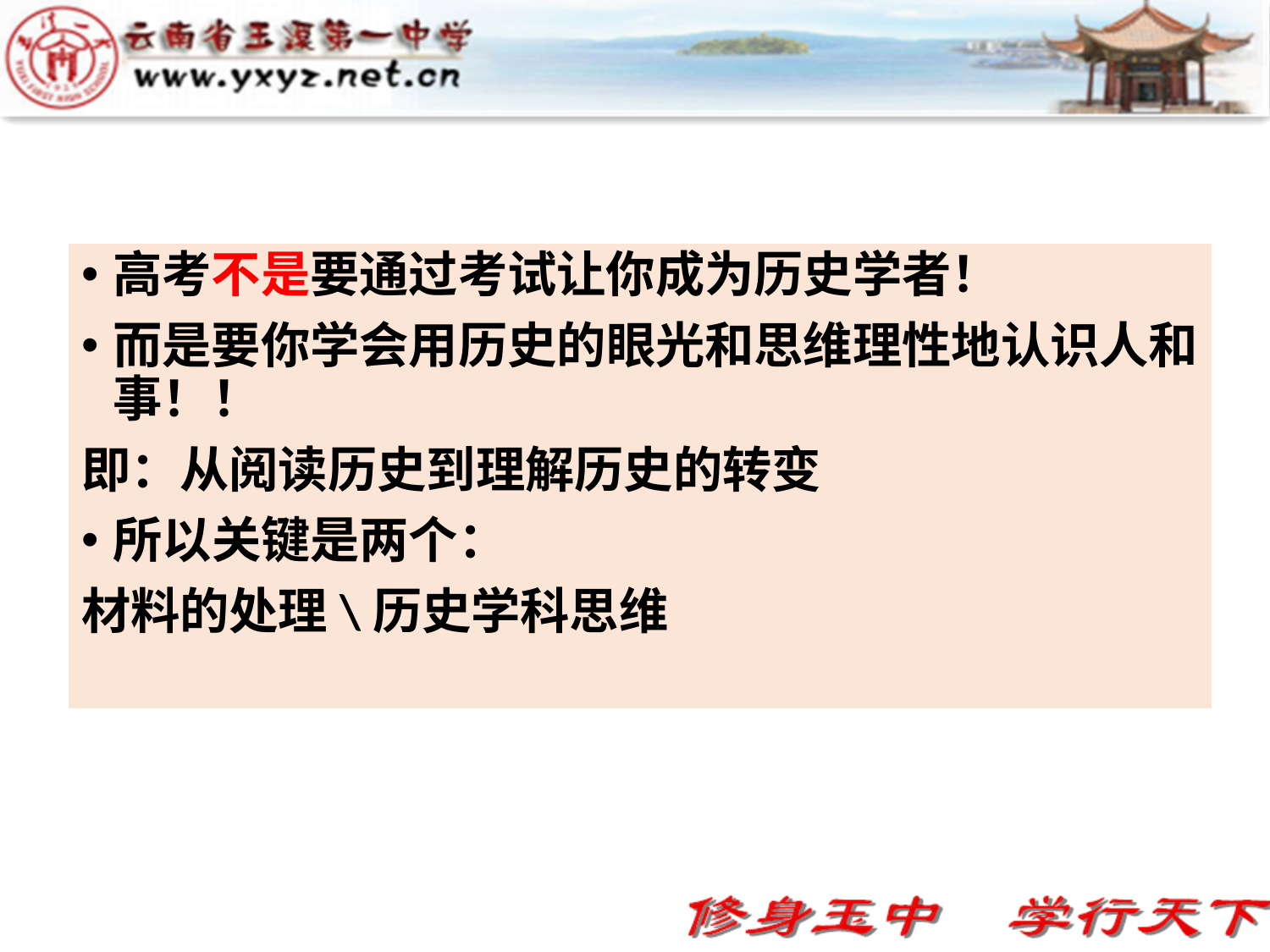

高考不是要通过考试让你成为历史学者！
而是要你学会用历史的眼光和思维理性地认识人和事！！
即：从阅读历史到理解历史的转变
所以关键是两个：
材料的处理\历史学科思维